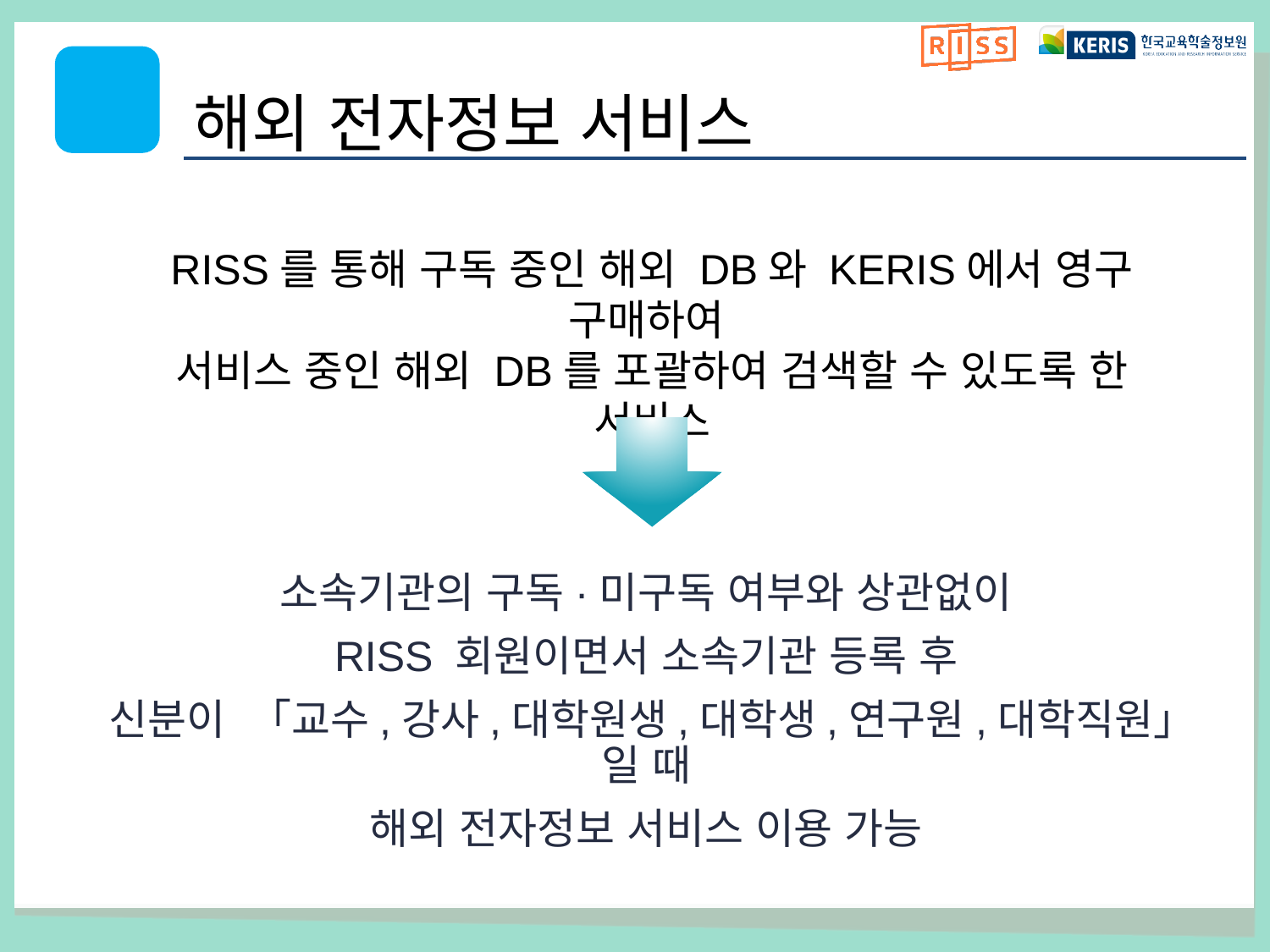

# 해외 전자정보 서비스
RISS를 통해 구독 중인 해외 DB와 KERIS에서 영구 구매하여
서비스 중인 해외 DB를 포괄하여 검색할 수 있도록 한 서비스

소속기관의 구독·미구독 여부와 상관없이
RISS 회원이면서 소속기관 등록 후
신분이  「교수,강사,대학원생,대학생,연구원,대학직원」 일 때
해외 전자정보 서비스 이용 가능